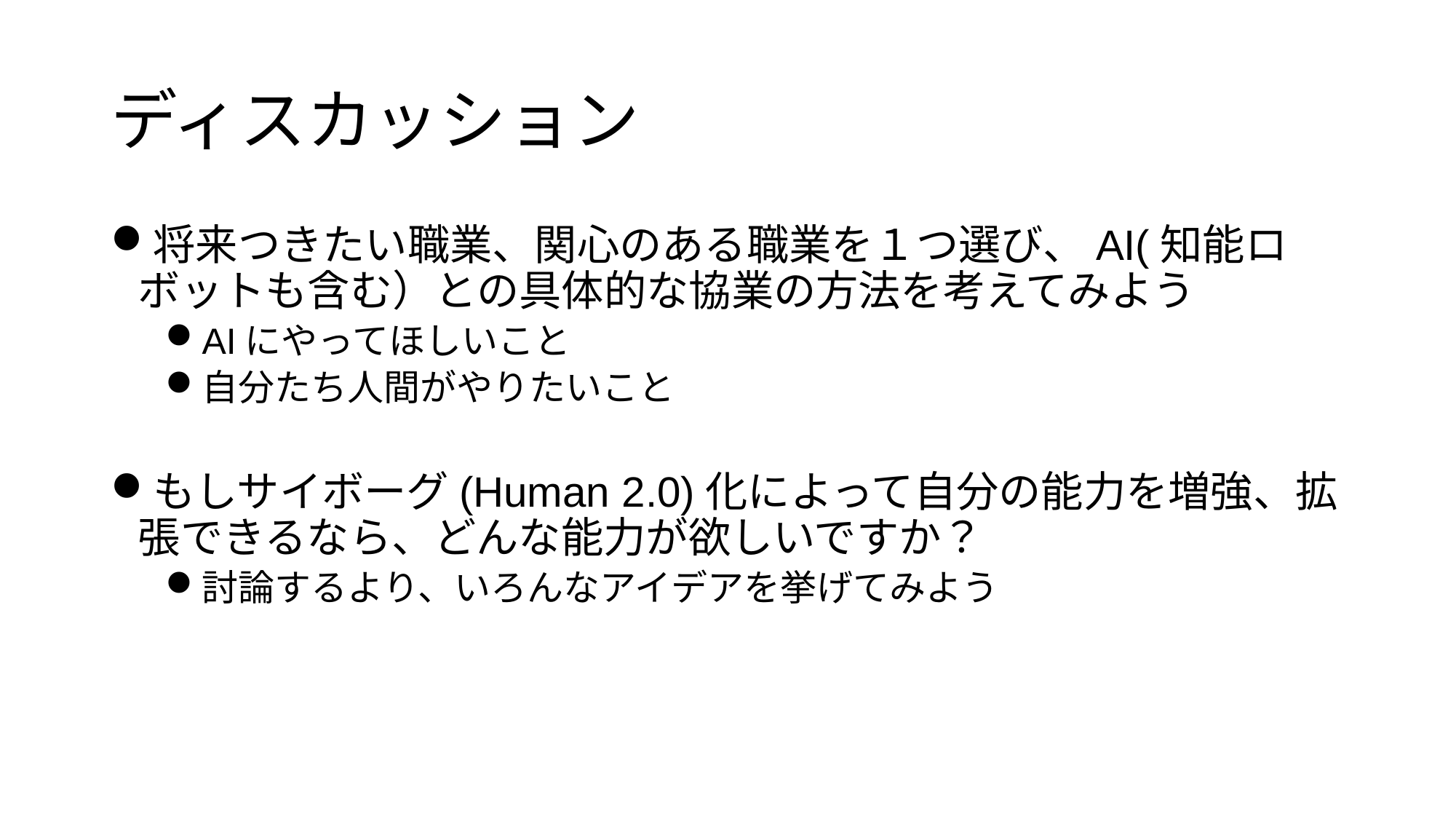

# ディスカッション
将来つきたい職業、関心のある職業を１つ選び、AI(知能ロボットも含む）との具体的な協業の方法を考えてみよう
AIにやってほしいこと
自分たち人間がやりたいこと

もしサイボーグ(Human 2.0)化によって自分の能力を増強、拡張できるなら、どんな能力が欲しいですか？
討論するより、いろんなアイデアを挙げてみよう